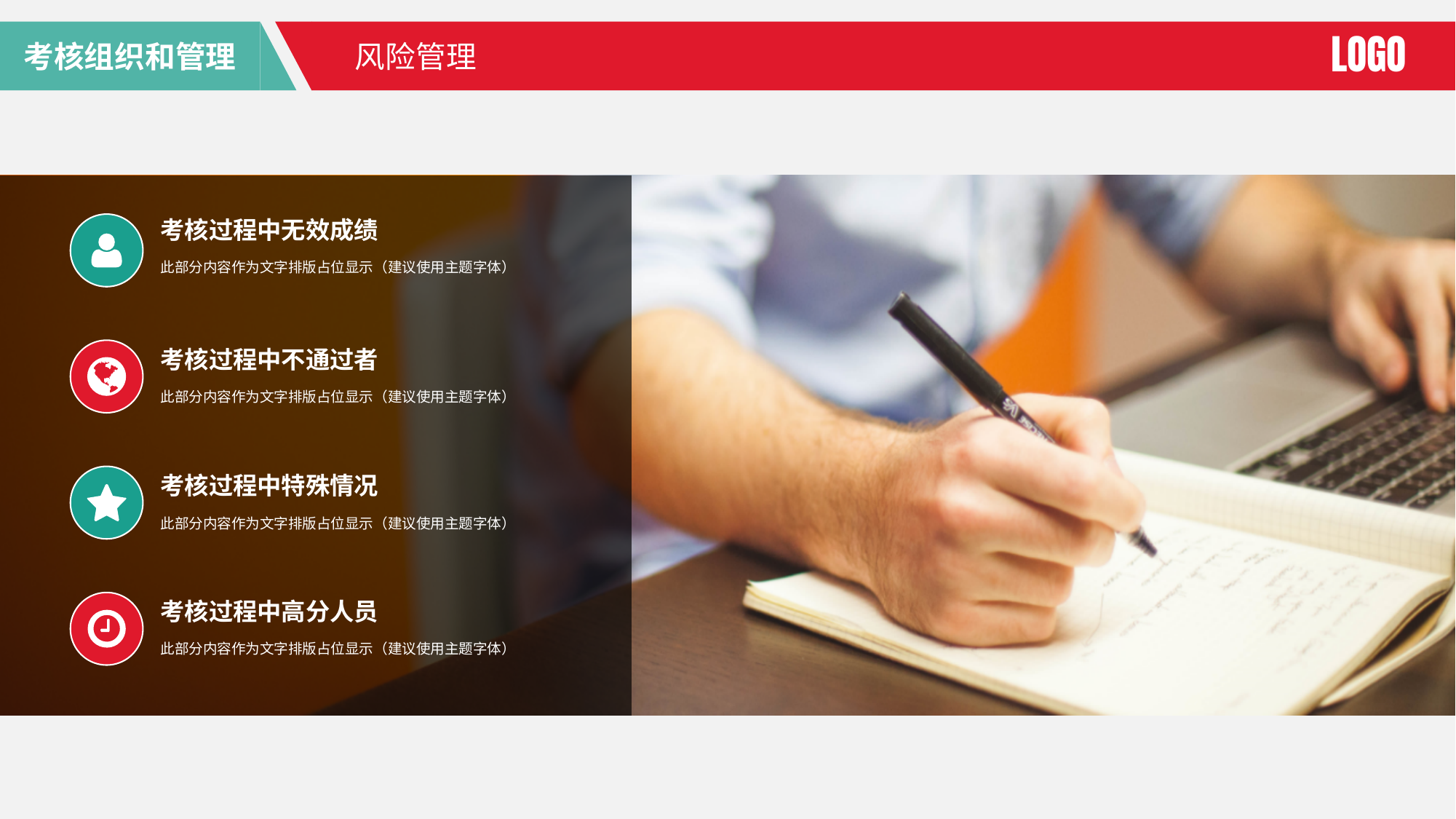

考核组织和管理

LOGO
风险管理

考核过程中无效成绩

此部分内容作为文字排版占位显示（建议使用主题字体）
考核过程中不通过者

此部分内容作为文字排版占位显示（建议使用主题字体）
考核过程中特殊情况

此部分内容作为文字排版占位显示（建议使用主题字体）
考核过程中高分人员

此部分内容作为文字排版占位显示（建议使用主题字体）